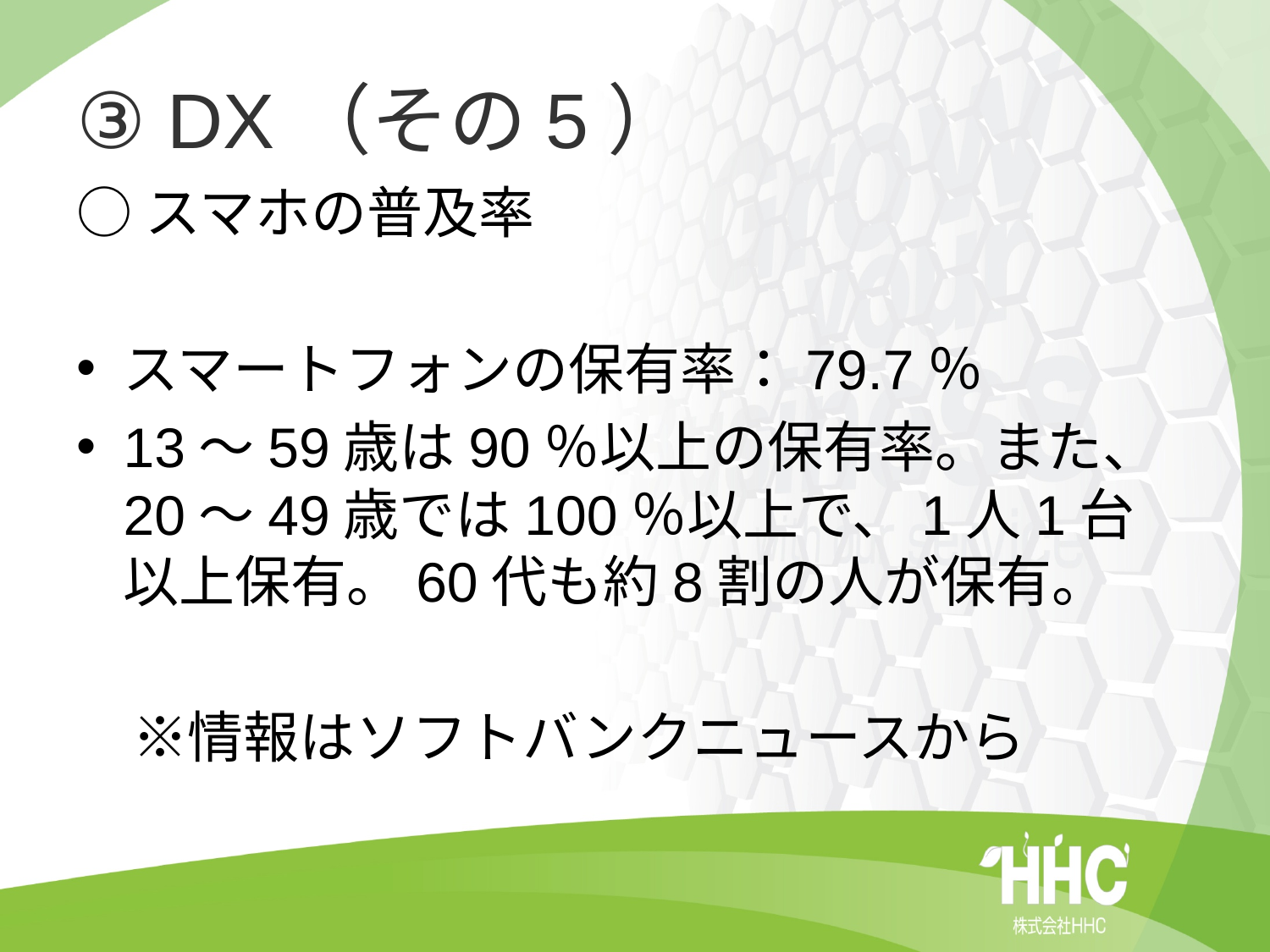

# ③ DX（その5）
○スマホの普及率

スマートフォンの保有率：79.7％
13～59歳は90％以上の保有率。また、20～49歳では100％以上で、1人1台以上保有。60代も約8割の人が保有。

　※情報はソフトバンクニュースから